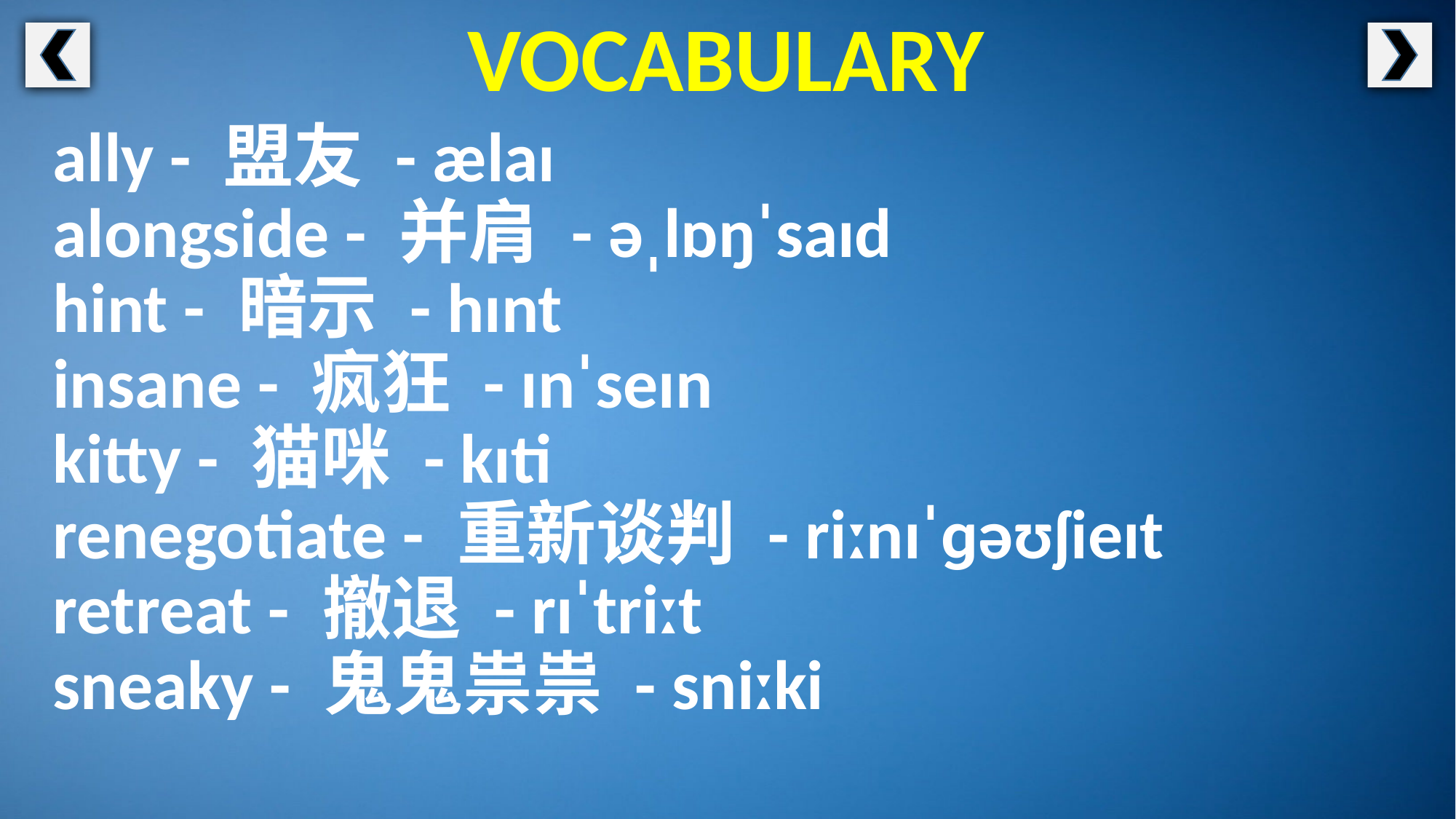

VOCABULARY
ally - 盟友 - ælaɪ
alongside - 并肩 - əˌlɒŋˈsaɪd
hint - 暗示 - hɪnt
insane - 疯狂 - ɪnˈseɪn
kitty - 猫咪 - kɪti
renegotiate - 重新谈判 - riːnɪˈɡəʊʃieɪt
retreat - 撤退 - rɪˈtriːt
sneaky - 鬼鬼祟祟 - sniːki